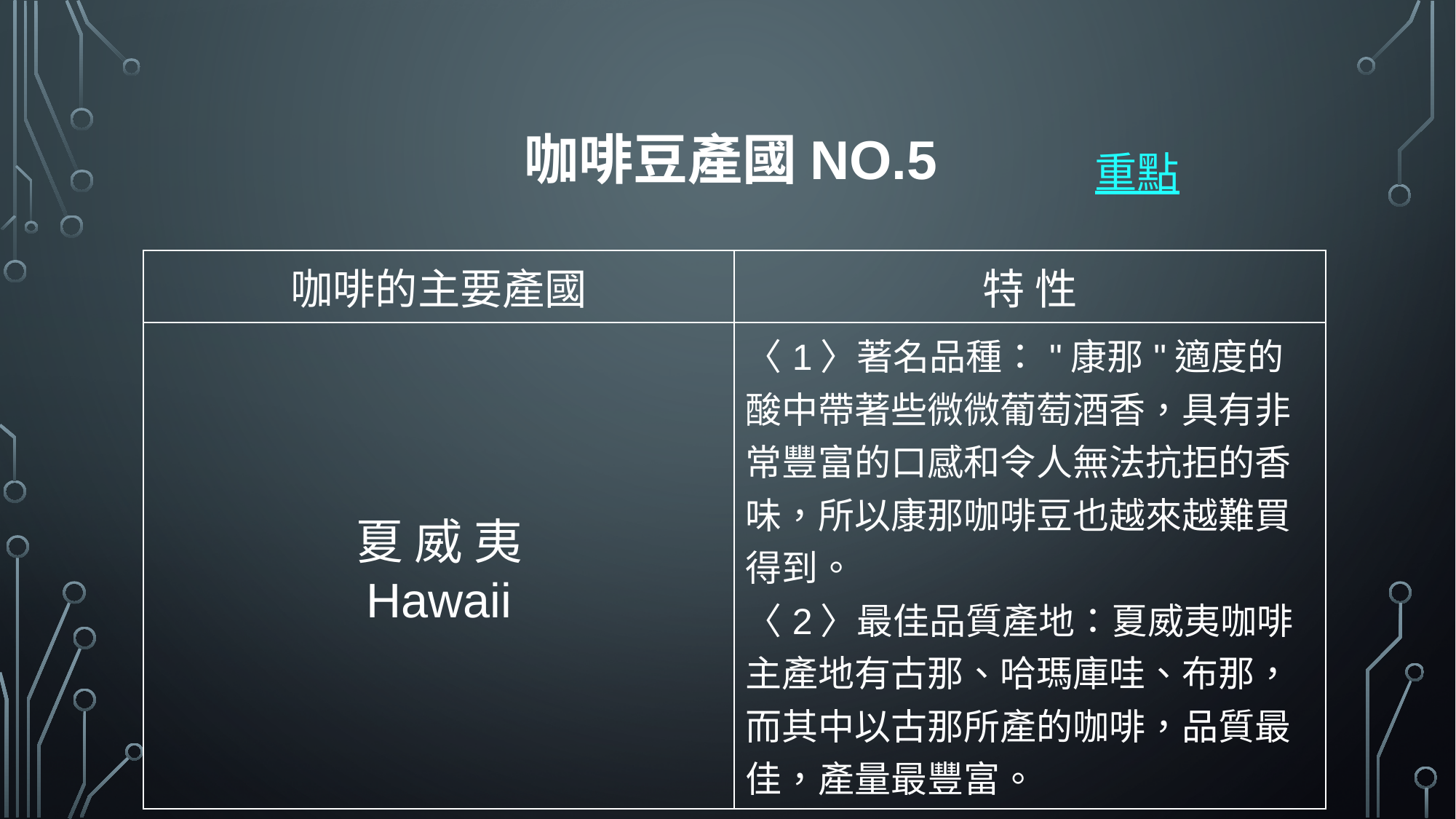

# 咖啡豆產國No.5
重點
| 咖啡的主要產國 | 特 性 |
| --- | --- |
| 夏 威 夷 Hawaii | 〈1〉著名品種："康那"適度的酸中帶著些微微葡萄酒香，具有非常豐富的口感和令人無法抗拒的香味，所以康那咖啡豆也越來越難買得到。 〈2〉最佳品質產地：夏威夷咖啡主產地有古那、哈瑪庫哇、布那，而其中以古那所產的咖啡，品質最佳，產量最豐富。 |